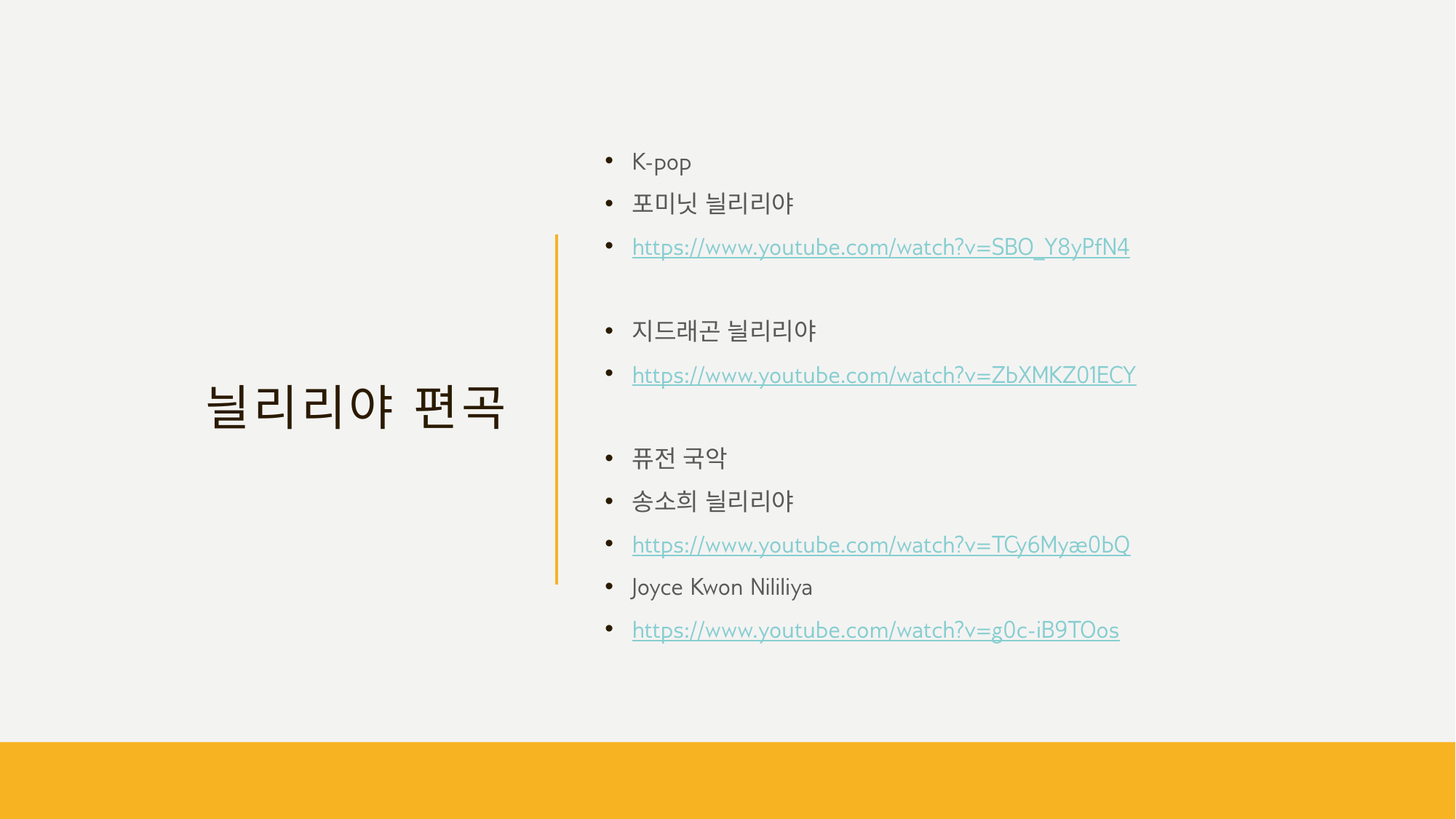

# 늴리리야 편곡
K-pop
포미닛 늴리리야
https://www.youtube.com/watch?v=SBO_Y8yPfN4

지드래곤 늴리리야
https://www.youtube.com/watch?v=ZbXMKZ01ECY

퓨전 국악
송소희 늴리리야
https://www.youtube.com/watch?v=TCy6Myae0bQ
Joyce Kwon Nililiya
https://www.youtube.com/watch?v=g0c-iB9TOos